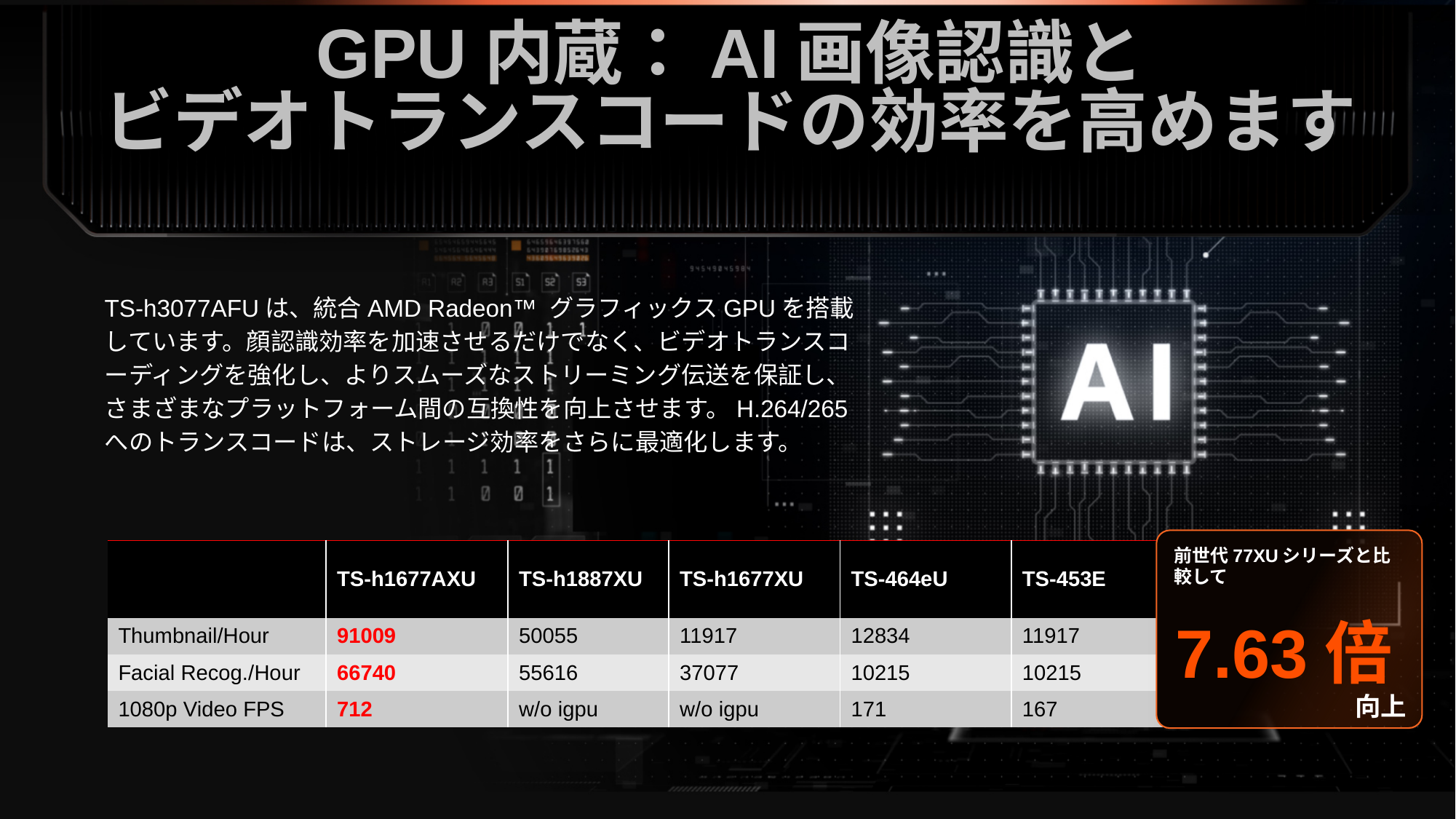

GPU内蔵：AI画像認識と
ビデオトランスコードの効率を高めます
TS-h3077AFUは、統合AMD Radeon™ グラフィックスGPUを搭載しています。顔認識効率を加速させるだけでなく、ビデオトランスコーディングを強化し、よりスムーズなストリーミング伝送を保証し、さまざまなプラットフォーム間の互換性を向上させます。H.264/265へのトランスコードは、ストレージ効率をさらに最適化します。

前世代77XUシリーズと比較して
7.63倍
向上
|  | TS-h1677AXU | TS-h1887XU | TS-h1677XU | TS-464eU | TS-453E |
| --- | --- | --- | --- | --- | --- |
| Thumbnail/Hour | 91009 | 50055 | 11917 | 12834 | 11917 |
| Facial Recog./Hour | 66740 | 55616 | 37077 | 10215 | 10215 |
| 1080p Video FPS | 712 | w/o igpu | w/o igpu | 171 | 167 |